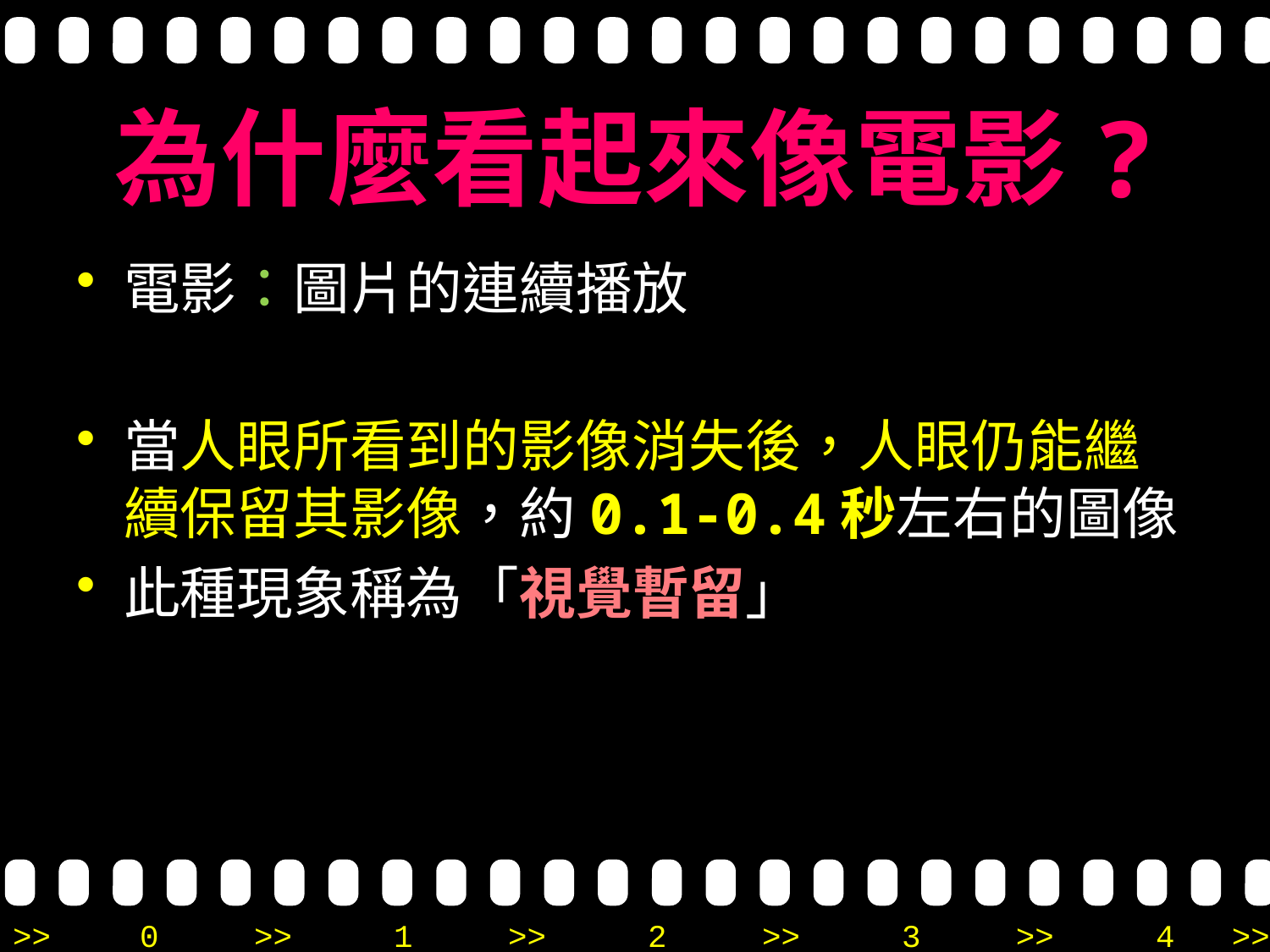

# 為什麼看起來像電影?
電影：圖片的連續播放

當人眼所看到的影像消失後，人眼仍能繼續保留其影像，約0.1-0.4秒左右的圖像
此種現象稱為「視覺暫留」